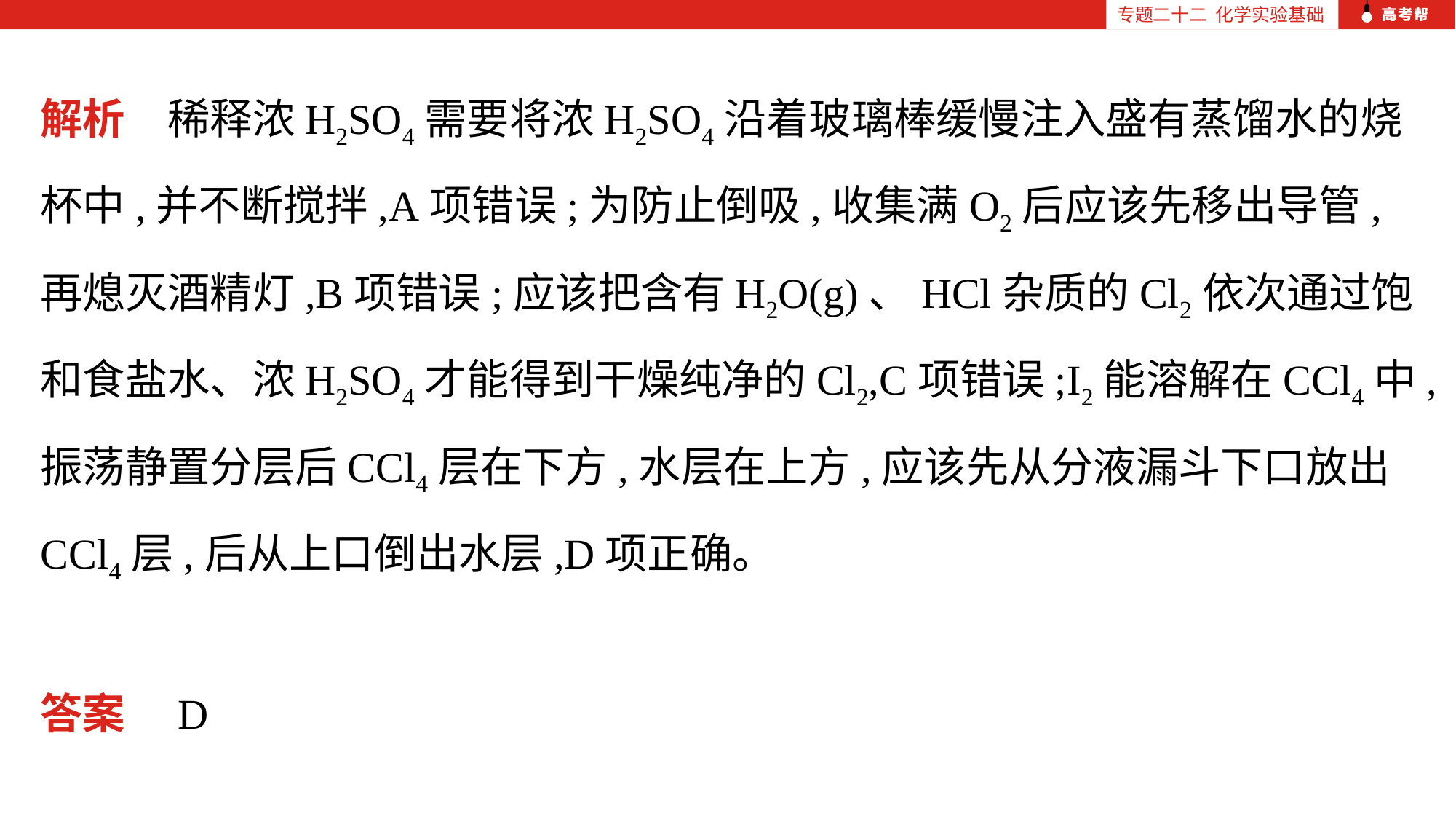

专题二十二  化学实验基础
解析　稀释浓H2SO4需要将浓H2SO4沿着玻璃棒缓慢注入盛有蒸馏水的烧杯中,并不断搅拌,A项错误;为防止倒吸,收集满O2后应该先移出导管,再熄灭酒精灯,B项错误;应该把含有H2O(g)、HCl杂质的Cl2依次通过饱和食盐水、浓H2SO4才能得到干燥纯净的Cl2,C项错误;I2能溶解在CCl4中,振荡静置分层后CCl4层在下方,水层在上方,应该先从分液漏斗下口放出CCl4层,后从上口倒出水层,D项正确。

答案　D